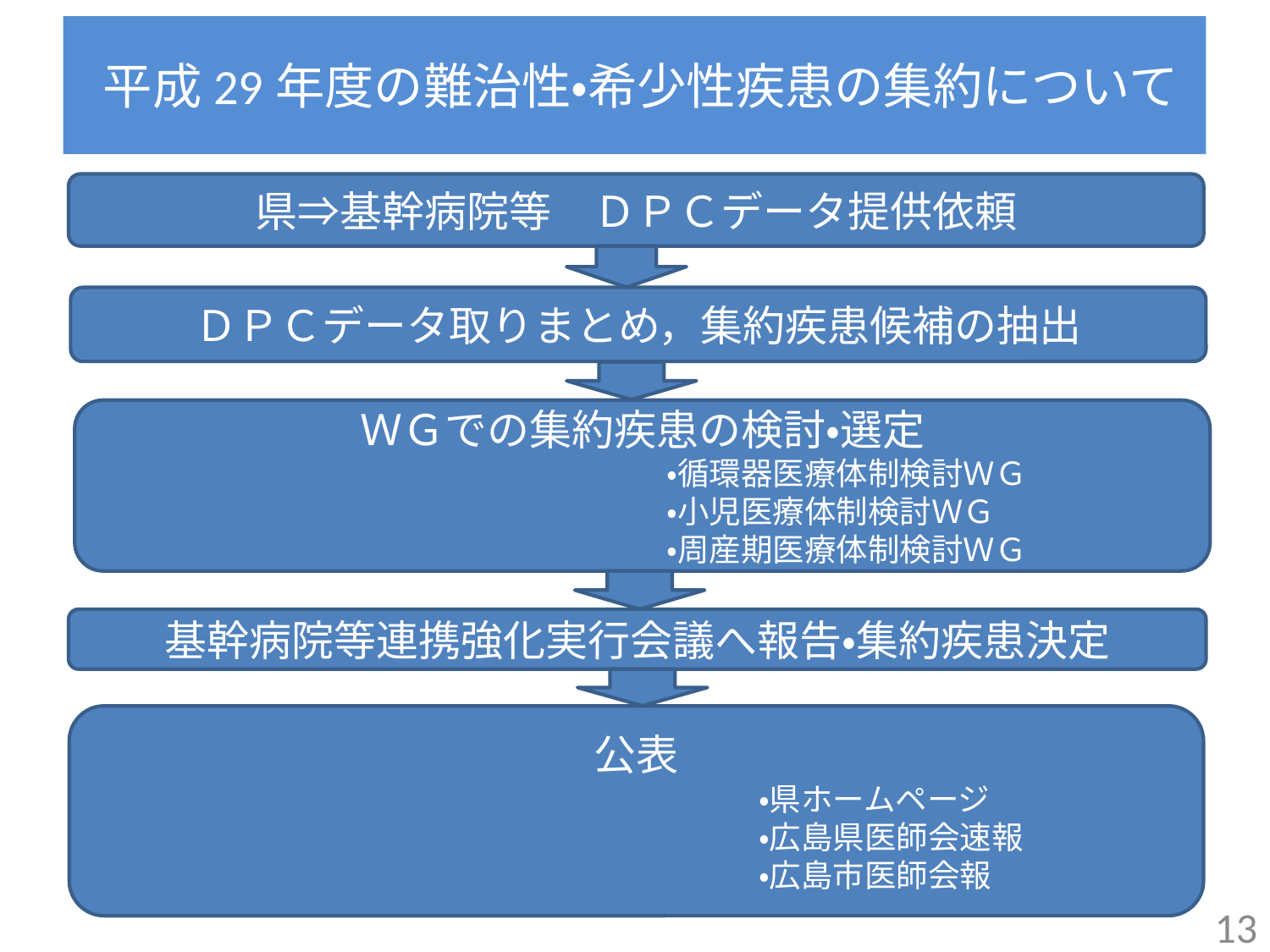

# 平成29年度の難治性・希少性疾患の集約について
県⇒基幹病院等　ＤＰＣデータ提供依頼

ＤＰＣデータ取りまとめ，集約疾患候補の抽出

ＷＧでの集約疾患の検討・選定
　　　　　　　　　　　　　　　　　　・循環器医療体制検討ＷＧ
　　　　　　　　　　　　　　　　　　・小児医療体制検討ＷＧ
　　　　　　　　　　　　　　　　　　・周産期医療体制検討ＷＧ

基幹病院等連携強化実行会議へ報告・集約疾患決定

公表
　　　　　　　　　　　　　　　　　　　　　・県ホームページ
　　　　　　　　　　　　　　　　　　　　　・広島県医師会速報
　　　　　　　　　　　　　　　　　　　　　・広島市医師会報
13